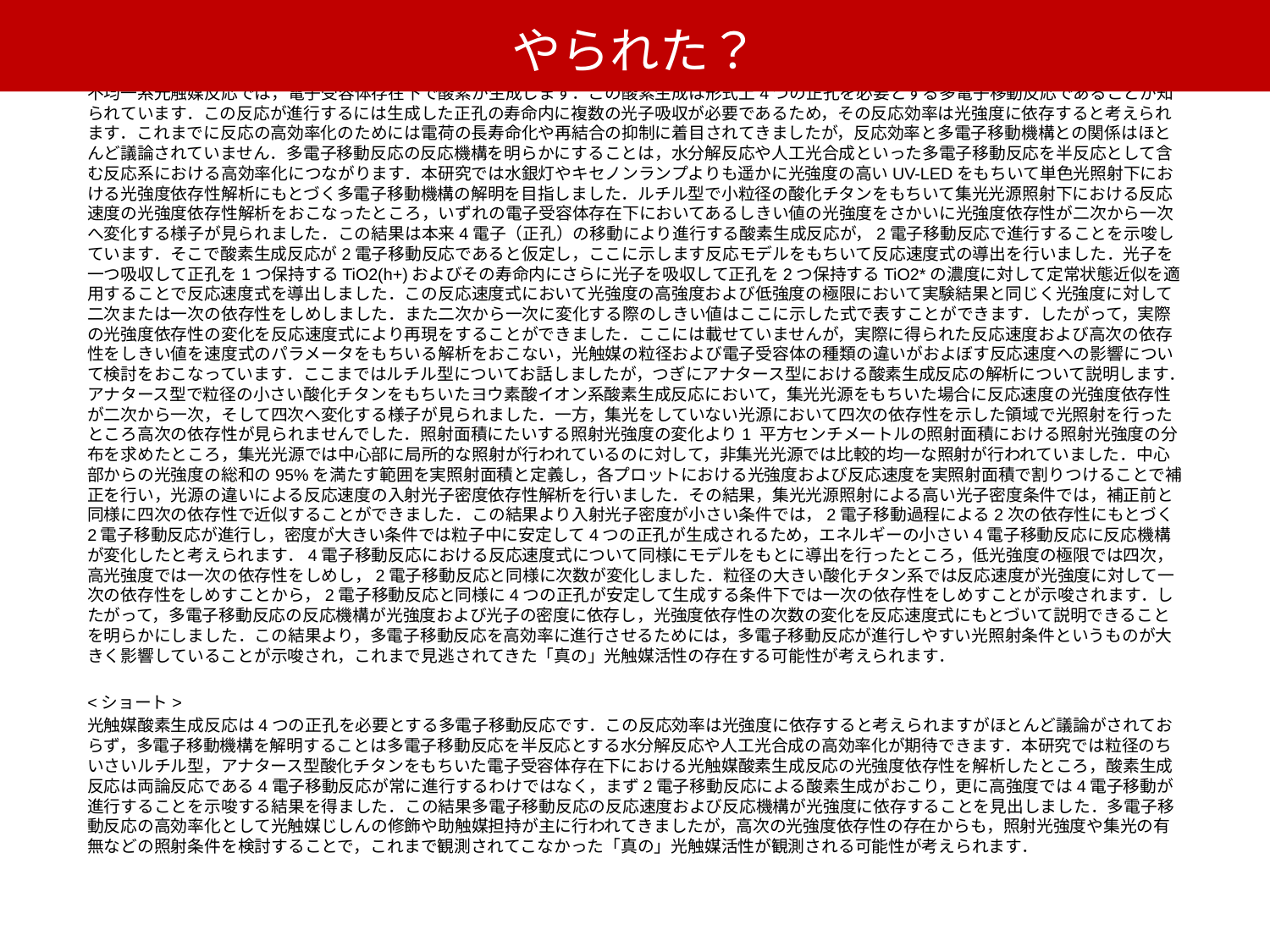

やられた？
不均一系光触媒反応では，電子受容体存在下で酸素が生成します．この酸素生成は形式上4つの正孔を必要とする多電子移動反応であることが知られています．この反応が進行するには生成した正孔の寿命内に複数の光子吸収が必要であるため，その反応効率は光強度に依存すると考えられます．これまでに反応の高効率化のためには電荷の長寿命化や再結合の抑制に着目されてきましたが，反応効率と多電子移動機構との関係はほとんど議論されていません．多電子移動反応の反応機構を明らかにすることは，水分解反応や人工光合成といった多電子移動反応を半反応として含む反応系における高効率化につながります．本研究では水銀灯やキセノンランプよりも遥かに光強度の高いUV-LEDをもちいて単色光照射下における光強度依存性解析にもとづく多電子移動機構の解明を目指しました．ルチル型で小粒径の酸化チタンをもちいて集光光源照射下における反応速度の光強度依存性解析をおこなったところ，いずれの電子受容体存在下においてあるしきい値の光強度をさかいに光強度依存性が二次から一次へ変化する様子が見られました．この結果は本来4電子（正孔）の移動により進行する酸素生成反応が，2電子移動反応で進行することを示唆しています．そこで酸素生成反応が2電子移動反応であると仮定し，ここに示します反応モデルをもちいて反応速度式の導出を行いました．光子を一つ吸収して正孔を1つ保持するTiO2(h+)およびその寿命内にさらに光子を吸収して正孔を2つ保持するTiO2*の濃度に対して定常状態近似を適用することで反応速度式を導出しました．この反応速度式において光強度の高強度および低強度の極限において実験結果と同じく光強度に対して二次または一次の依存性をしめしました．また二次から一次に変化する際のしきい値はここに示した式で表すことができます．したがって，実際の光強度依存性の変化を反応速度式により再現をすることができました．ここには載せていませんが，実際に得られた反応速度および高次の依存性をしきい値を速度式のパラメータをもちいる解析をおこない，光触媒の粒径および電子受容体の種類の違いがおよぼす反応速度への影響について検討をおこなっています．ここまではルチル型についてお話しましたが，つぎにアナタース型における酸素生成反応の解析について説明します．アナタース型で粒径の小さい酸化チタンをもちいたヨウ素酸イオン系酸素生成反応において，集光光源をもちいた場合に反応速度の光強度依存性が二次から一次，そして四次へ変化する様子が見られました．一方，集光をしていない光源において四次の依存性を示した領域で光照射を行ったところ高次の依存性が見られませんでした．照射面積にたいする照射光強度の変化より1 平方センチメートルの照射面積における照射光強度の分布を求めたところ，集光光源では中心部に局所的な照射が行われているのに対して，非集光光源では比較的均一な照射が行われていました．中心部からの光強度の総和の95%を満たす範囲を実照射面積と定義し，各プロットにおける光強度および反応速度を実照射面積で割りつけることで補正を行い，光源の違いによる反応速度の入射光子密度依存性解析を行いました．その結果，集光光源照射による高い光子密度条件では，補正前と同様に四次の依存性で近似することができました．この結果より入射光子密度が小さい条件では，2電子移動過程による2次の依存性にもとづく2電子移動反応が進行し，密度が大きい条件では粒子中に安定して4つの正孔が生成されるため，エネルギーの小さい4電子移動反応に反応機構が変化したと考えられます．4電子移動反応における反応速度式について同様にモデルをもとに導出を行ったところ，低光強度の極限では四次，高光強度では一次の依存性をしめし，2電子移動反応と同様に次数が変化しました．粒径の大きい酸化チタン系では反応速度が光強度に対して一次の依存性をしめすことから，2電子移動反応と同様に4つの正孔が安定して生成する条件下では一次の依存性をしめすことが示唆されます．したがって，多電子移動反応の反応機構が光強度および光子の密度に依存し，光強度依存性の次数の変化を反応速度式にもとづいて説明できることを明らかにしました．この結果より，多電子移動反応を高効率に進行させるためには，多電子移動反応が進行しやすい光照射条件というものが大きく影響していることが示唆され，これまで見逃されてきた「真の」光触媒活性の存在する可能性が考えられます．

<ショート>
光触媒酸素生成反応は4つの正孔を必要とする多電子移動反応です．この反応効率は光強度に依存すると考えられますがほとんど議論がされておらず，多電子移動機構を解明することは多電子移動反応を半反応とする水分解反応や人工光合成の高効率化が期待できます．本研究では粒径のちいさいルチル型，アナタース型酸化チタンをもちいた電子受容体存在下における光触媒酸素生成反応の光強度依存性を解析したところ，酸素生成反応は両論反応である4電子移動反応が常に進行するわけではなく，まず2電子移動反応による酸素生成がおこり，更に高強度では4電子移動が進行することを示唆する結果を得ました．この結果多電子移動反応の反応速度および反応機構が光強度に依存することを見出しました．多電子移動反応の高効率化として光触媒じしんの修飾や助触媒担持が主に行われてきましたが，高次の光強度依存性の存在からも，照射光強度や集光の有無などの照射条件を検討することで，これまで観測されてこなかった「真の」光触媒活性が観測される可能性が考えられます．